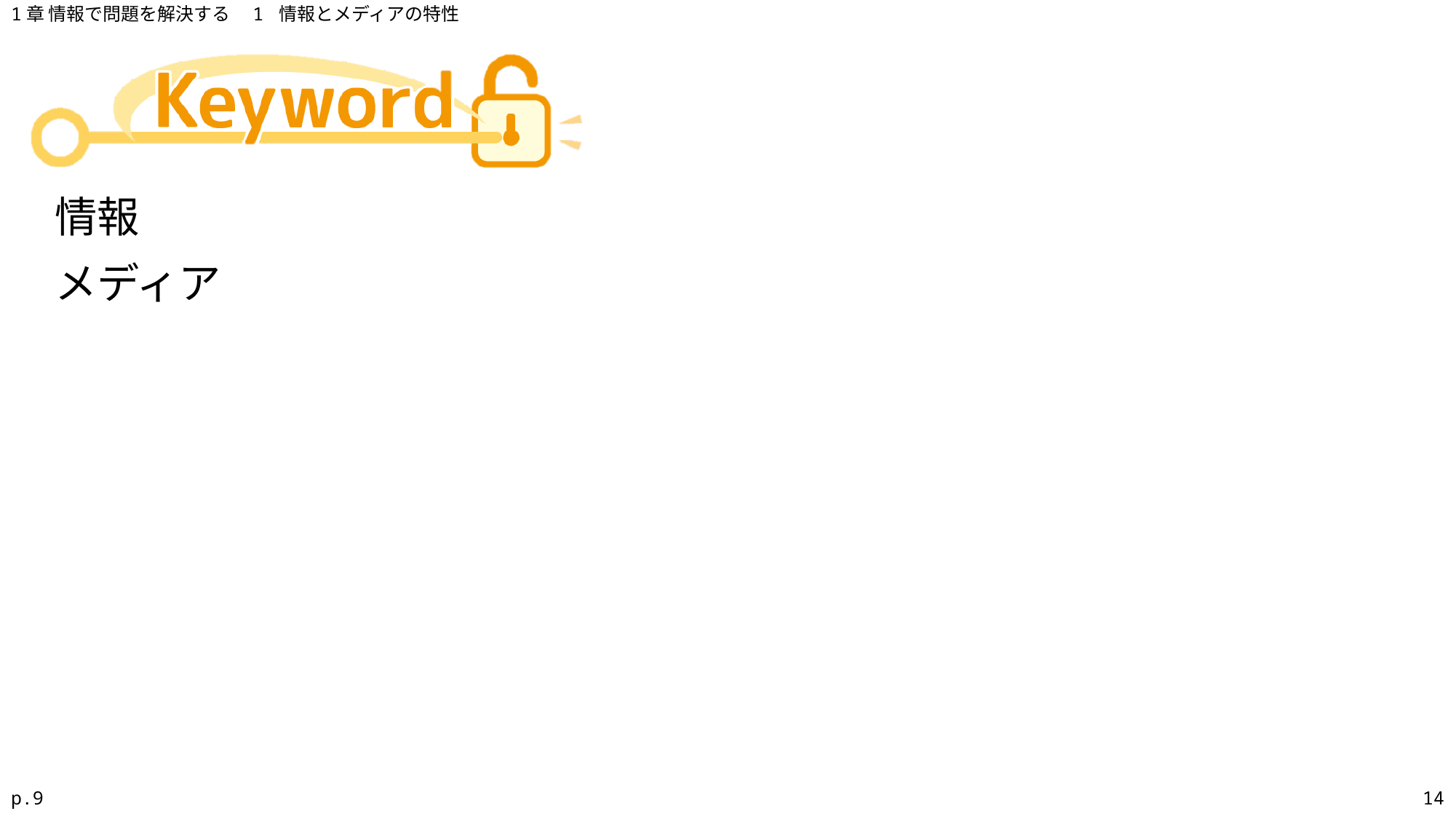

1章 情報で問題を解決する　1 情報とメディアの特性
情報
メディア
p.9
14